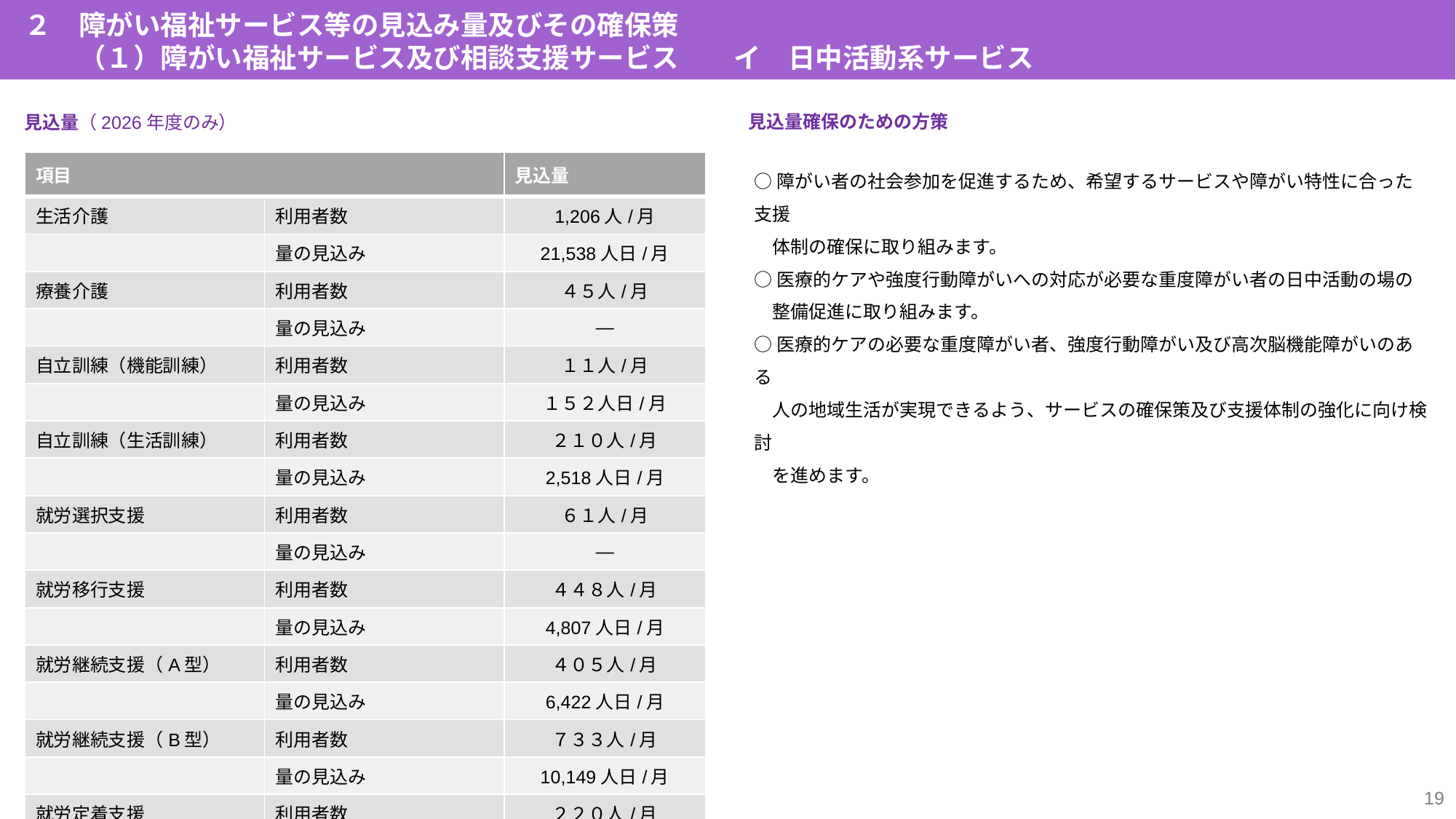

２　障がい福祉サービス等の見込み量及びその確保策
　　（１）障がい福祉サービス及び相談支援サービス　　イ　日中活動系サービス
見込量確保のための方策
見込量（2026年度のみ）
| 項目 |  | 見込量 |
| --- | --- | --- |
| 生活介護 | 利用者数 | 1,206人/月 |
|  | 量の見込み | 21,538人日/月 |
| 療養介護 | 利用者数 | ４５人/月 |
|  | 量の見込み | ― |
| 自立訓練（機能訓練） | 利用者数 | １１人/月 |
|  | 量の見込み | １５２人日/月 |
| 自立訓練（生活訓練） | 利用者数 | ２１０人/月 |
|  | 量の見込み | 2,518人日/月 |
| 就労選択支援 | 利用者数 | ６１人/月 |
|  | 量の見込み | ― |
| 就労移行支援 | 利用者数 | ４４８人/月 |
|  | 量の見込み | 4,807人日/月 |
| 就労継続支援（A型） | 利用者数 | ４０５人/月 |
|  | 量の見込み | 6,422人日/月 |
| 就労継続支援（B型） | 利用者数 | ７３３人/月 |
|  | 量の見込み | 10,149人日/月 |
| 就労定着支援 | 利用者数 | ２２０人/月 |
|  | 量の見込み | ― |
○障がい者の社会参加を促進するため、希望するサービスや障がい特性に合った支援
　体制の確保に取り組みます。
○医療的ケアや強度行動障がいへの対応が必要な重度障がい者の日中活動の場の
　整備促進に取り組みます。
○医療的ケアの必要な重度障がい者、強度行動障がい及び高次脳機能障がいのある
　人の地域生活が実現できるよう、サービスの確保策及び支援体制の強化に向け検討
　を進めます。
19